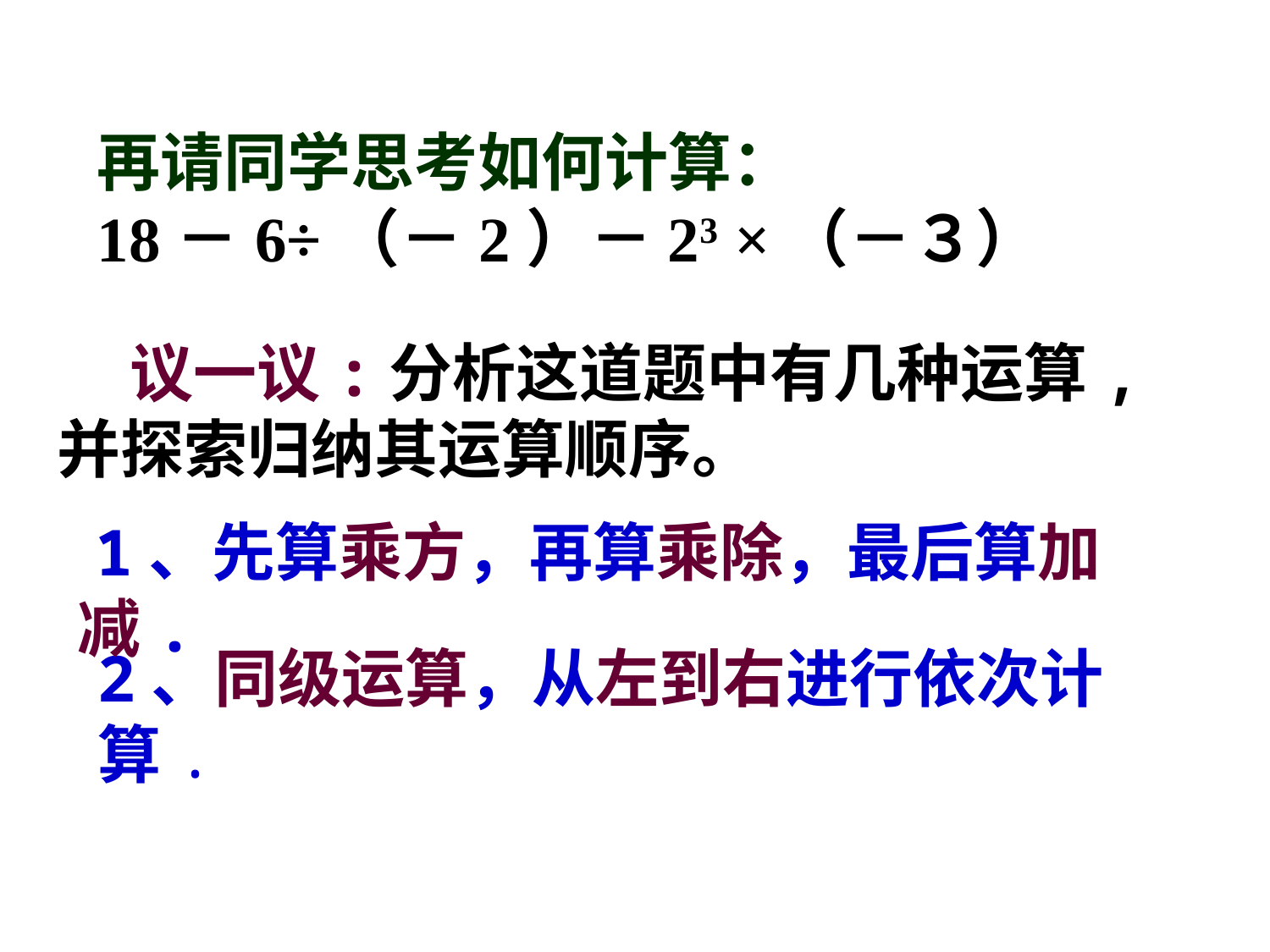

再请同学思考如何计算：
18－6÷（－2）－23 ×（－３）
    议一议:分析这道题中有几种运算,并探索归纳其运算顺序。
 1、先算乘方，再算乘除，最后算加减.
2、同级运算，从左到右进行依次计算.